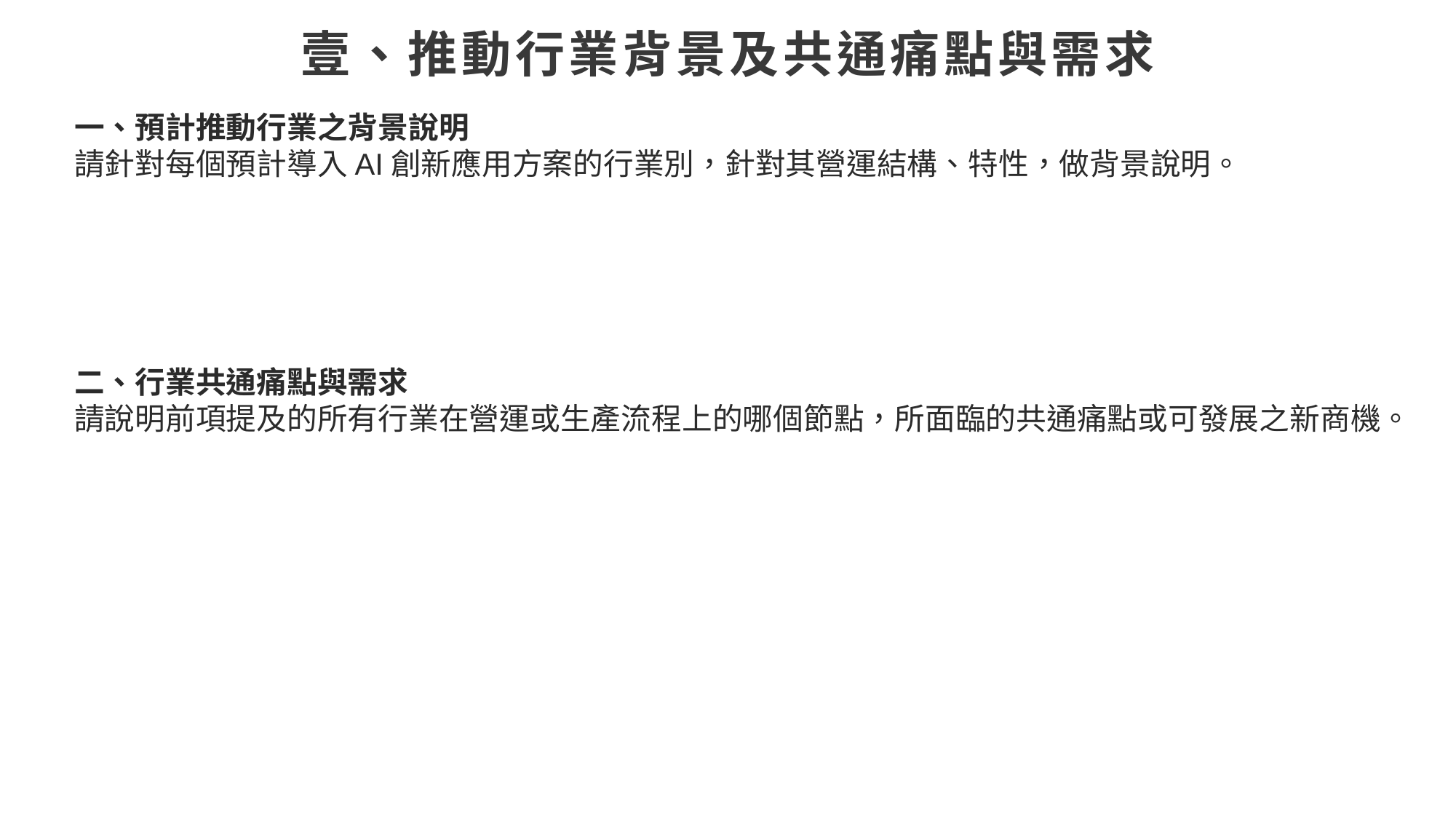

# 壹、推動行業背景及共通痛點與需求
一、預計推動行業之背景說明
請針對每個預計導入AI創新應用方案的行業別，針對其營運結構、特性，做背景說明。

二、行業共通痛點與需求
請說明前項提及的所有行業在營運或生產流程上的哪個節點，所面臨的共通痛點或可發展之新商機。